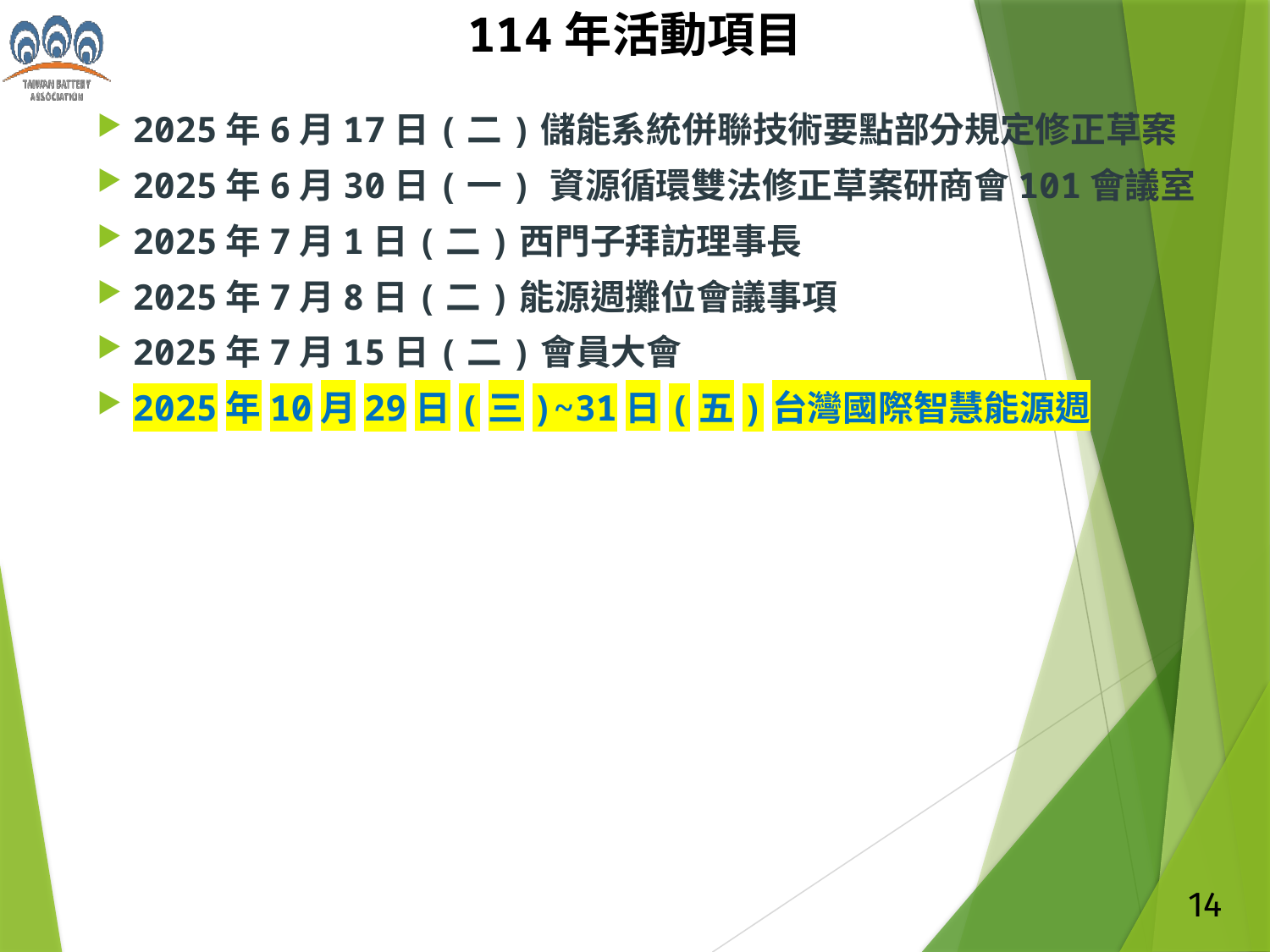

114年活動項目
2025年6月17日(二)儲能系統併聯技術要點部分規定修正草案
2025年6月30日(一) 資源循環雙法修正草案研商會101會議室
2025年7月1日(二)西門子拜訪理事長
2025年7月8日(二)能源週攤位會議事項
2025年7月15日(二)會員大會
2025年10月29日(三)~31日(五)台灣國際智慧能源週
14